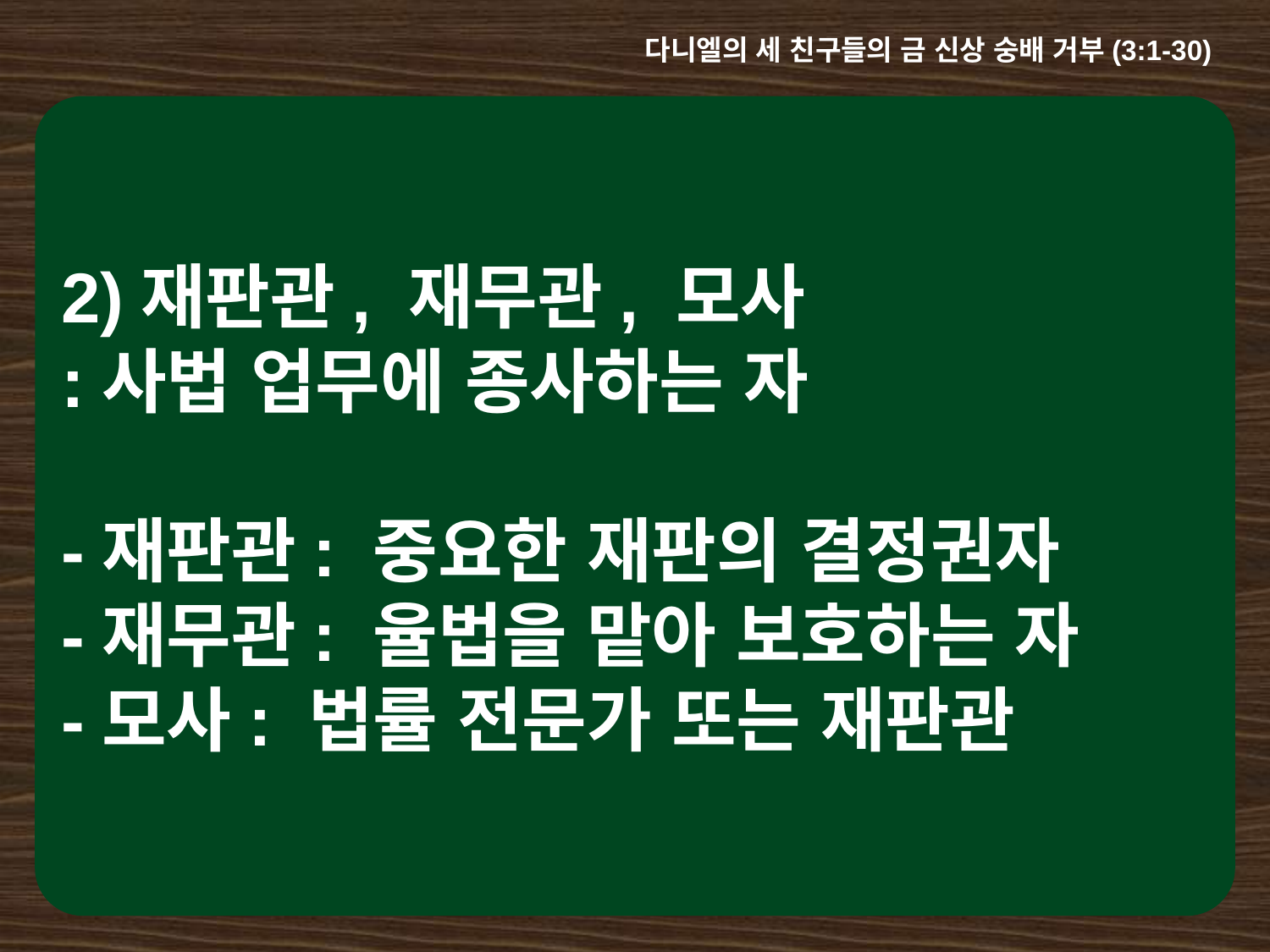

다니엘의 세 친구들의 금 신상 숭배 거부(3:1-30)
2)재판관, 재무관, 모사
:사법 업무에 종사하는 자

-재판관: 중요한 재판의 결정권자
-재무관: 율법을 맡아 보호하는 자
-모사: 법률 전문가 또는 재판관